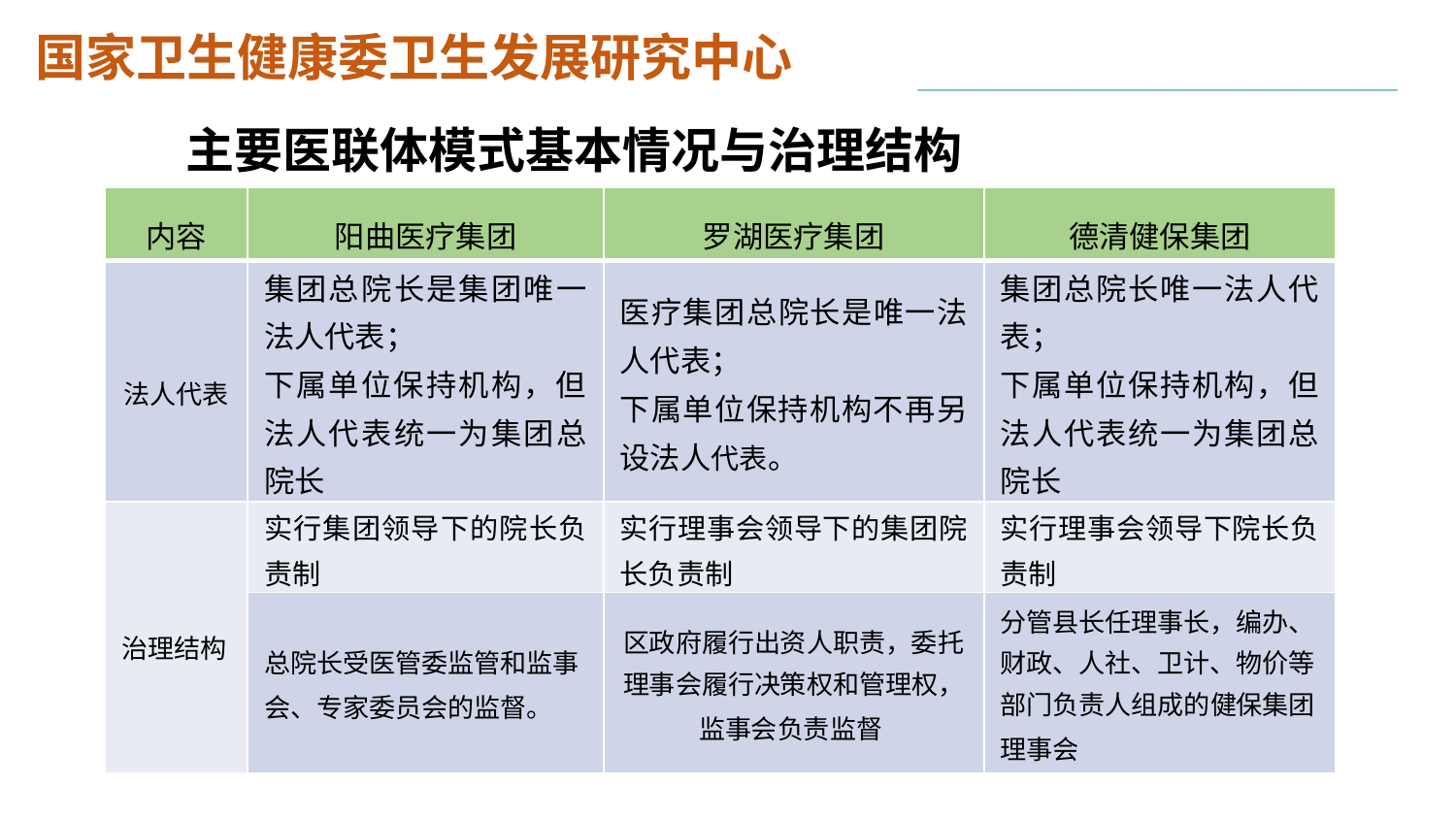

# 主要医联体模式基本情况与治理结构
| 内容 | 阳曲医疗集团 | 罗湖医疗集团 | 德清健保集团 |
| --- | --- | --- | --- |
| 法人代表 | 集团总院长是集团唯一法人代表； 下属单位保持机构，但法人代表统一为集团总院长 | 医疗集团总院长是唯一法人代表； 下属单位保持机构不再另设法人代表。 | 集团总院长唯一法人代表； 下属单位保持机构，但法人代表统一为集团总院长 |
| 治理结构 | 实行集团领导下的院长负责制 | 实行理事会领导下的集团院长负责制 | 实行理事会领导下院长负责制 |
|  | 总院长受医管委监管和监事会、专家委员会的监督。 | 区政府履行出资人职责，委托理事会履行决策权和管理权，监事会负责监督 | 分管县长任理事长，编办、财政、人社、卫计、物价等部门负责人组成的健保集团理事会 |